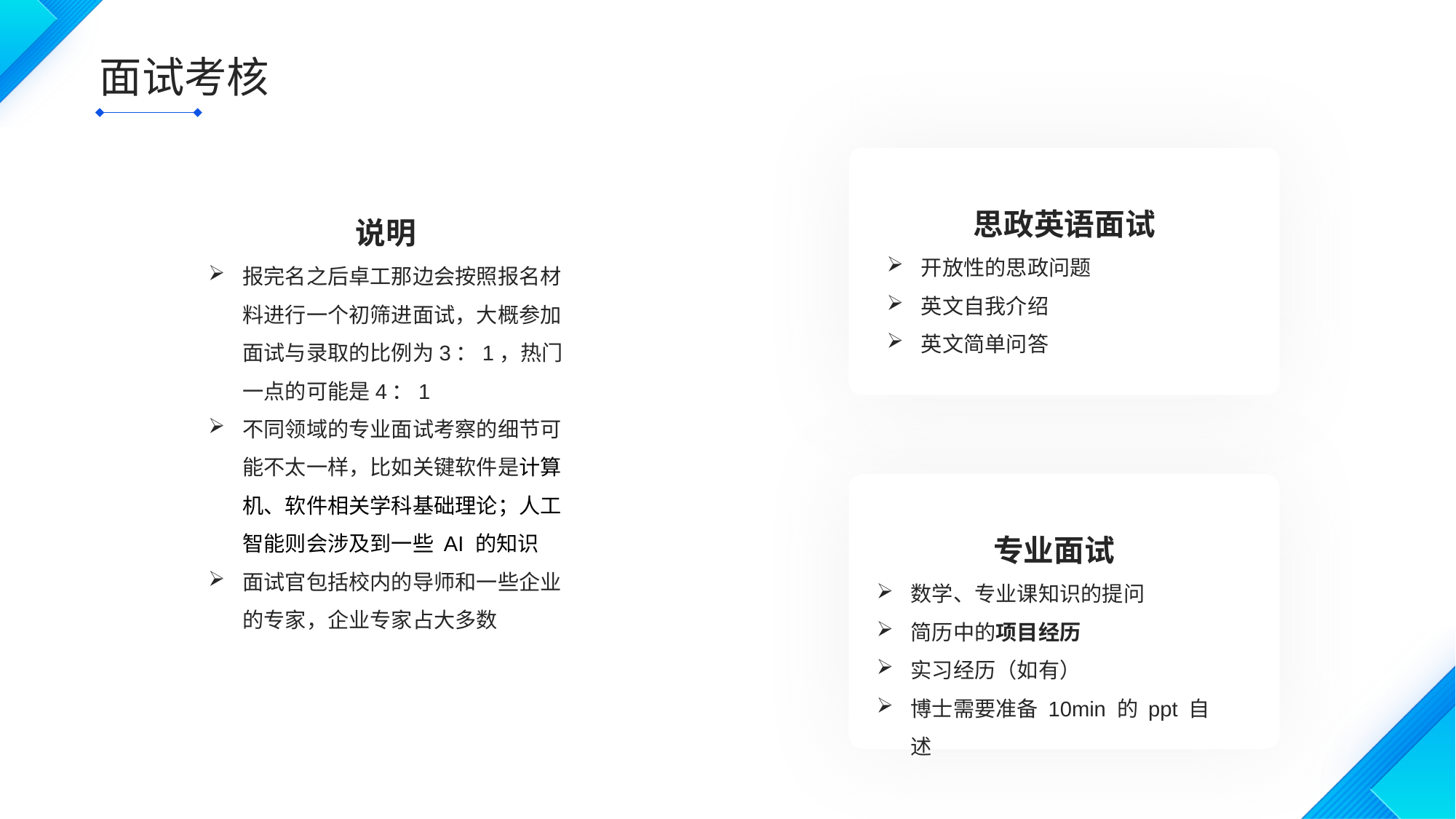

面试考核

思政英语面试
开放性的思政问题
英文自我介绍
英文简单问答
说明
报完名之后卓工那边会按照报名材料进行一个初筛进面试，大概参加面试与录取的比例为3：1，热门一点的可能是4：1
不同领域的专业面试考察的细节可能不太一样，比如关键软件是计算机、软件相关学科基础理论；人工智能则会涉及到一些 AI 的知识
面试官包括校内的导师和一些企业的专家，企业专家占大多数

专业面试
数学、专业课知识的提问
简历中的项目经历
实习经历（如有）
博士需要准备 10min 的 ppt 自述